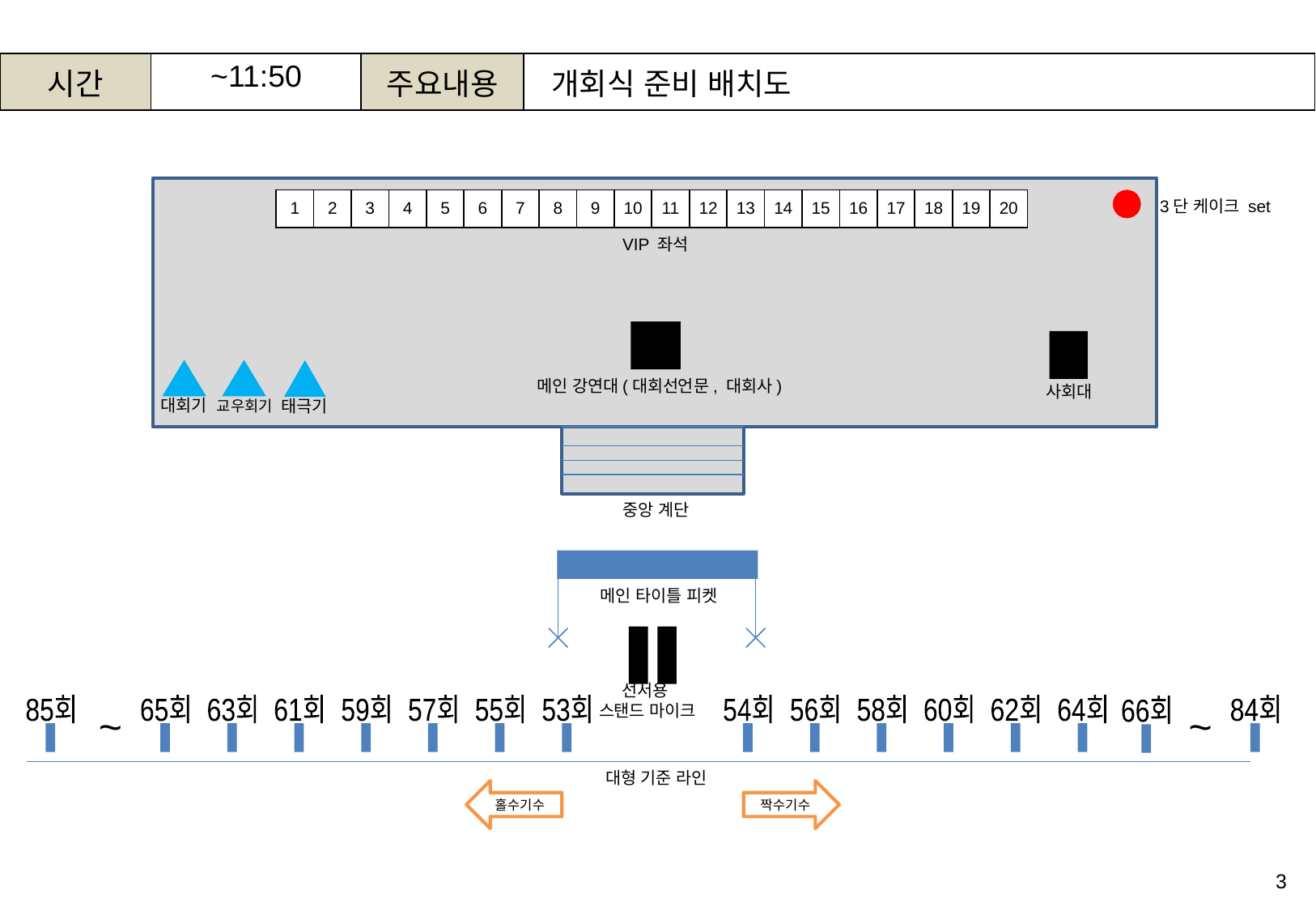

| 시간 | ~11:50 | 주요내용 | 개회식 준비 배치도 |
| --- | --- | --- | --- |

| 1 | 2 | 3 | 4 | 5 | 6 | 7 | 8 | 9 | 10 | 11 | 12 | 13 | 14 | 15 | 16 | 17 | 18 | 19 | 20 |
| --- | --- | --- | --- | --- | --- | --- | --- | --- | --- | --- | --- | --- | --- | --- | --- | --- | --- | --- | --- |

3단 케이크 set
VIP 좌석

메인 강연대(대회선언문, 대회사)
사회대
대회기
태극기
교우회기

중앙 계단

메인 타이틀 피켓

선서용
스탠드 마이크
 85회

~
 65회

 63회

 61회

 59회

 57회

 55회

 53회

 54회

 56회

 58회

 60회

 62회

 64회

~
 84회

 66회

대형 기준 라인
홀수기수
짝수기수
3